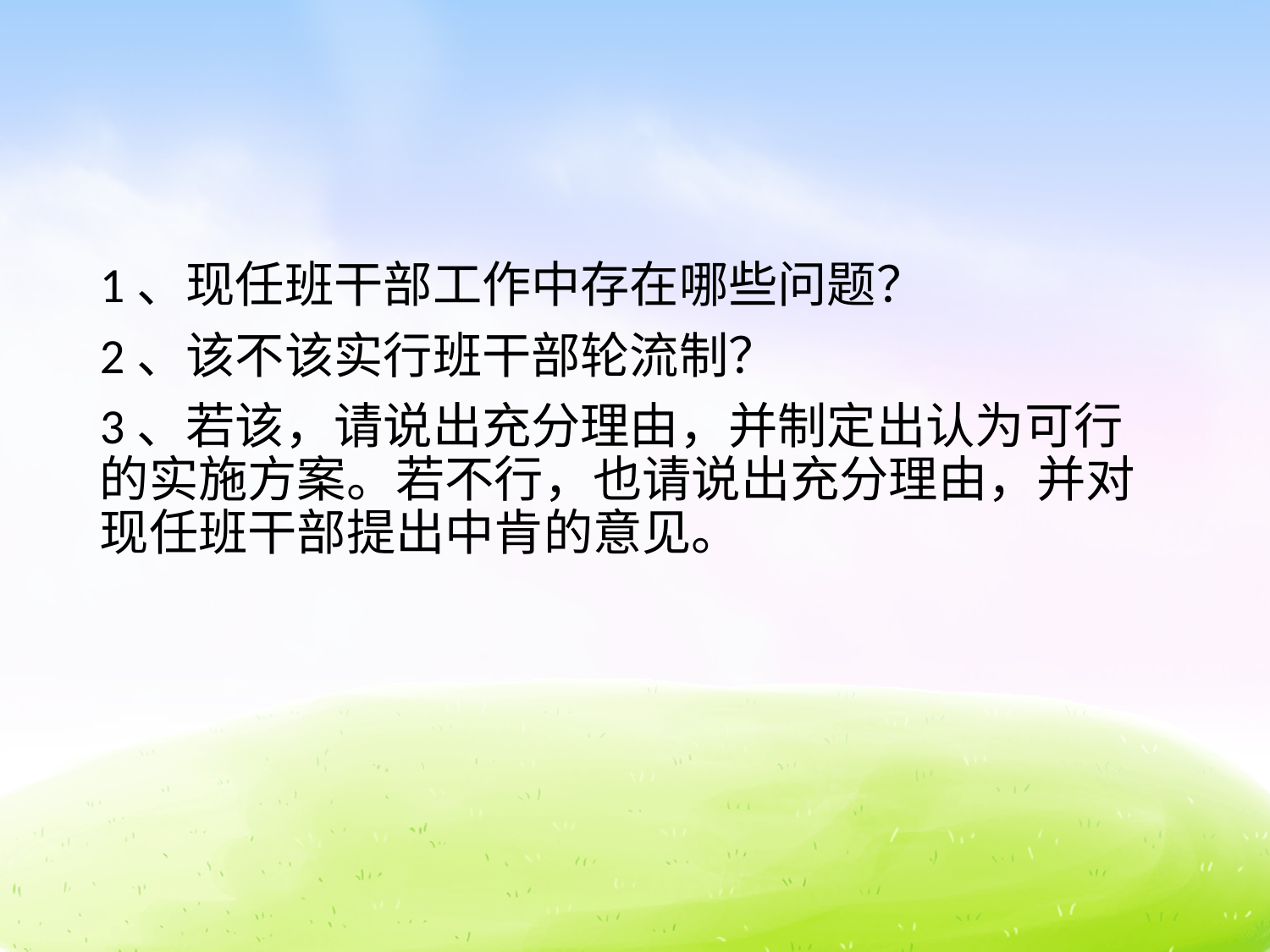

#
1、现任班干部工作中存在哪些问题？
2、该不该实行班干部轮流制？
3、若该，请说出充分理由，并制定出认为可行的实施方案。若不行，也请说出充分理由，并对现任班干部提出中肯的意见。